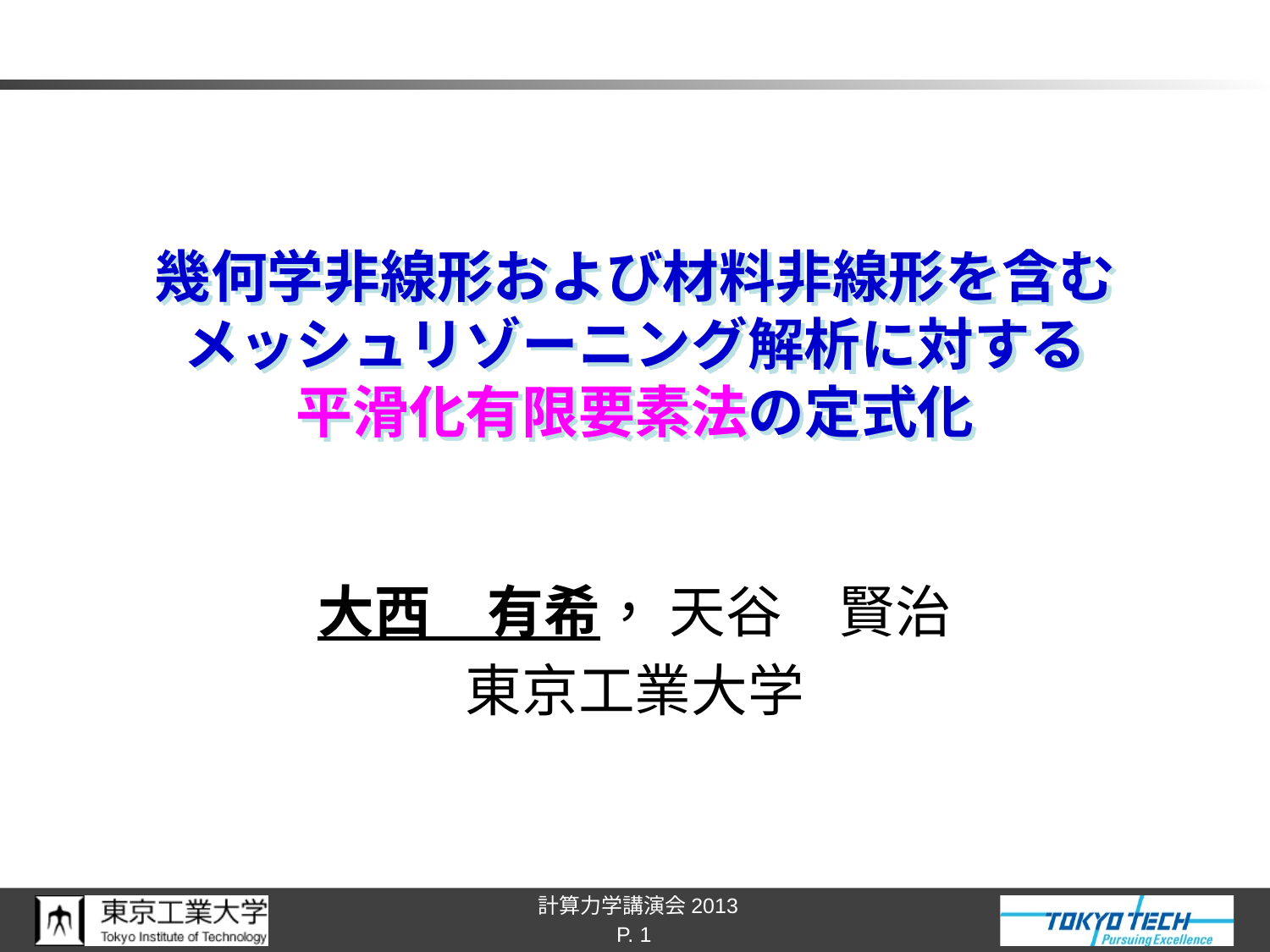

# 幾何学非線形および材料非線形を含む メッシュリゾーニング解析に対する 平滑化有限要素法の定式化
大西　有希， 天谷　賢治
東京工業大学

P. 1